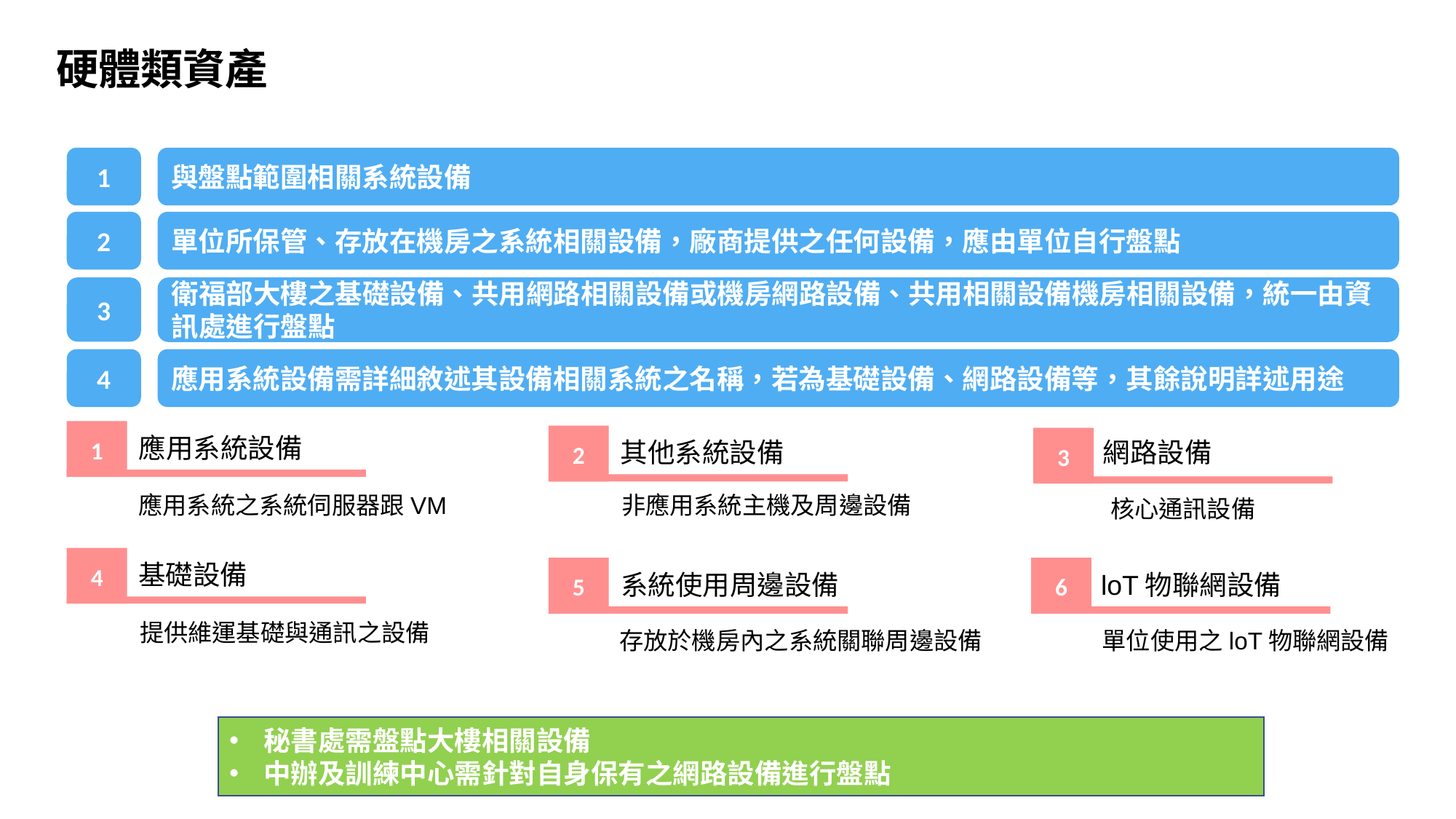

# 硬體類資產

1
與盤點範圍相關系統設備
單位所保管、存放在機房之系統相關設備，廠商提供之任何設備，應由單位自行盤點
衛福部大樓之基礎設備、共用網路相關設備或機房網路設備、共用相關設備機房相關設備，統一由資訊處進行盤點
應用系統設備需詳細敘述其設備相關系統之名稱，若為基礎設備、網路設備等，其餘說明詳述用途
2
3
4
1
應用系統設備
2
3
其他系統設備
網路設備

應用系統之系統伺服器跟VM
非應用系統主機及周邊設備
核心通訊設備
4
基礎設備
5
6
系統使用周邊設備
loT物聯網設備

提供維運基礎與通訊之設備
存放於機房內之系統關聯周邊設備
單位使用之loT物聯網設備
秘書處需盤點大樓相關設備
中辦及訓練中心需針對自身保有之網路設備進行盤點